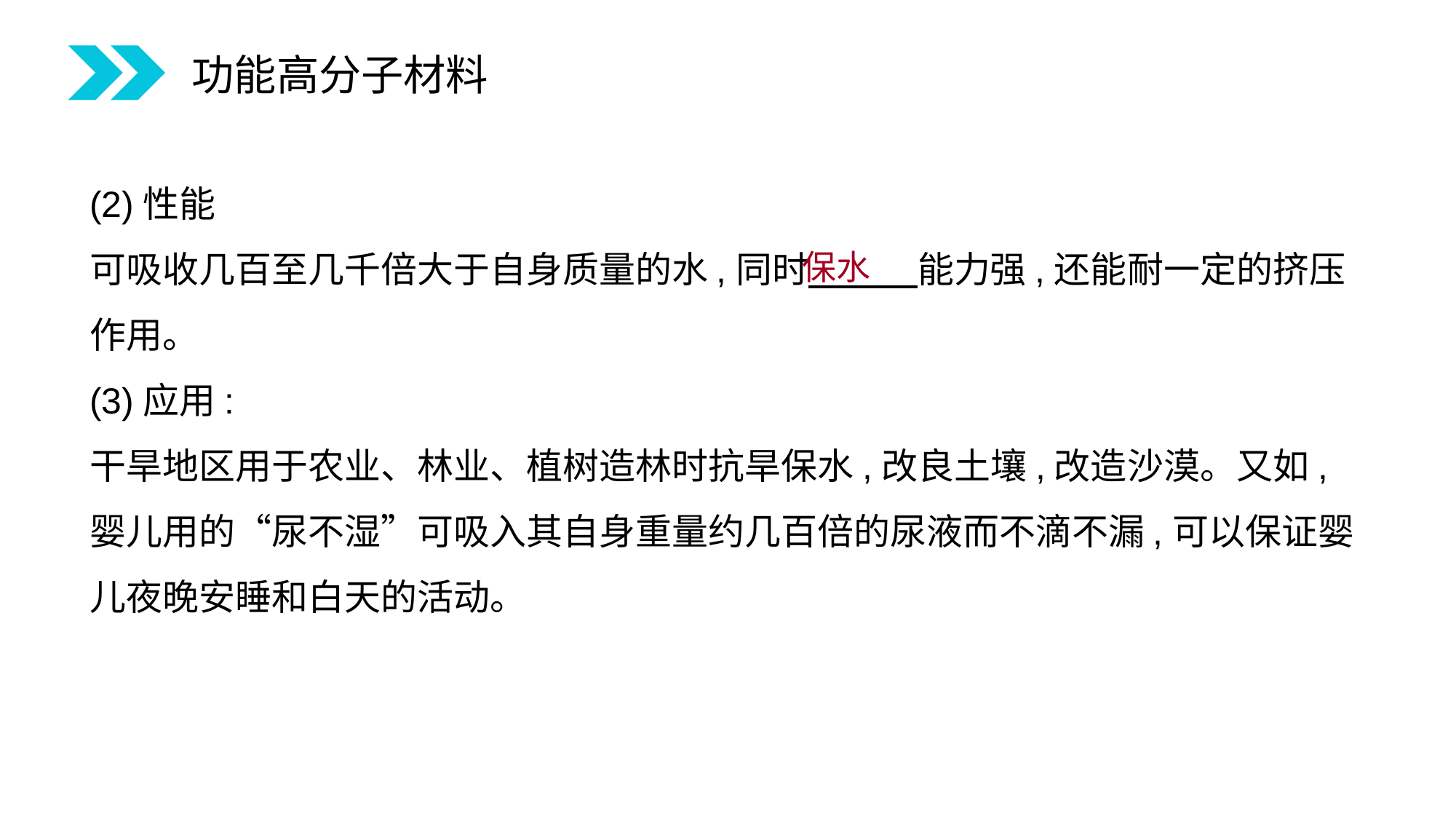

功能高分子材料
(2)性能
可吸收几百至几千倍大于自身质量的水,同时　　　能力强,还能耐一定的挤压作用。
(3)应用:
干旱地区用于农业、林业、植树造林时抗旱保水,改良土壤,改造沙漠。又如,婴儿用的“尿不湿”可吸入其自身重量约几百倍的尿液而不滴不漏,可以保证婴儿夜晚安睡和白天的活动。
保水